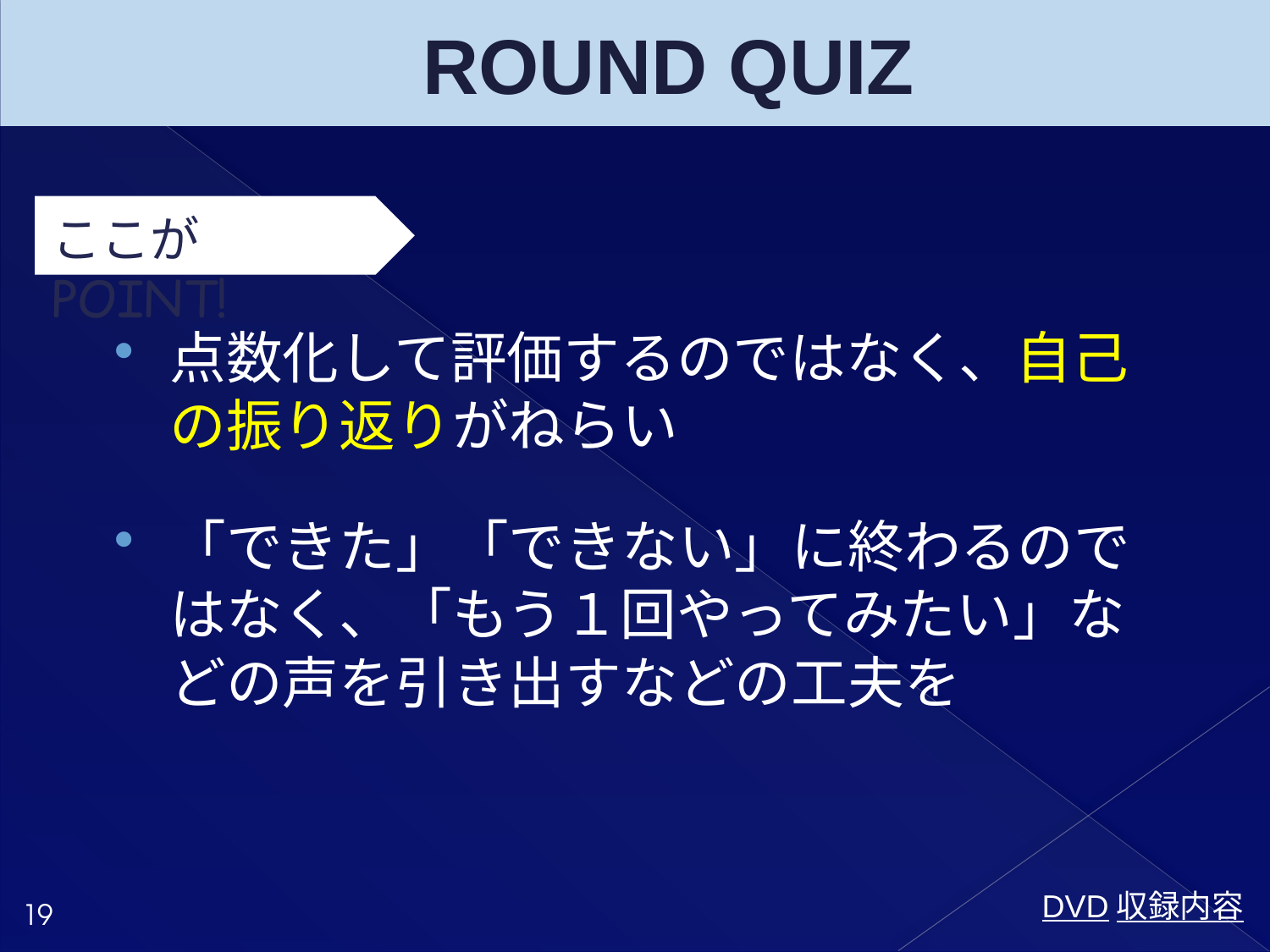

# ROUND QUIZ

ここがPOINT!
点数化して評価するのではなく、自己の振り返りがねらい

「できた」「できない」に終わるのではなく、「もう１回やってみたい」などの声を引き出すなどの工夫を

DVD収録内容
19